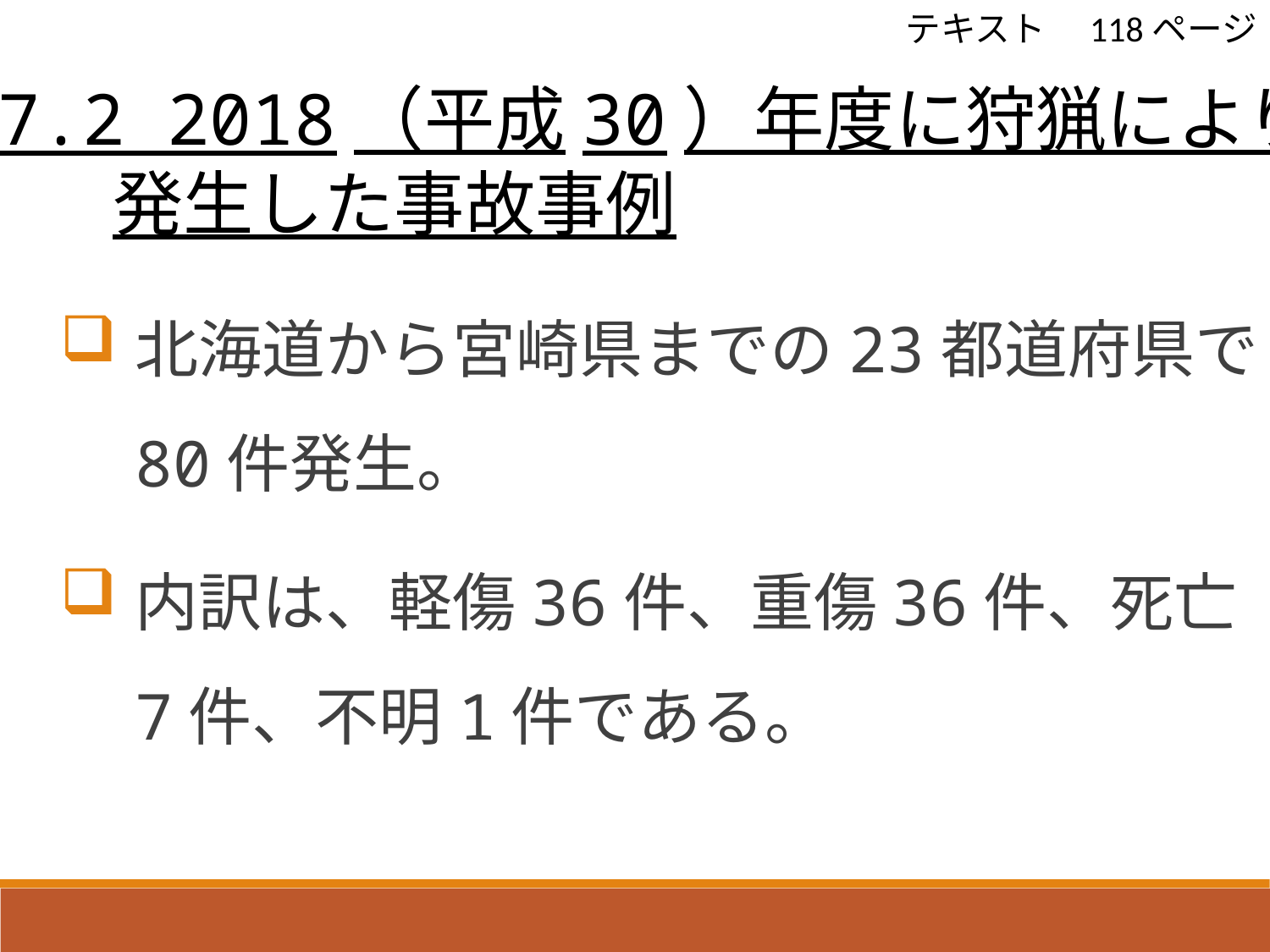

テキスト　118ページ
 7.2 2018（平成30）年度に狩猟により
　　 発生した事故事例
北海道から宮崎県までの23都道府県で80件発生。
内訳は、軽傷36件、重傷36件、死亡7件、不明1件である。